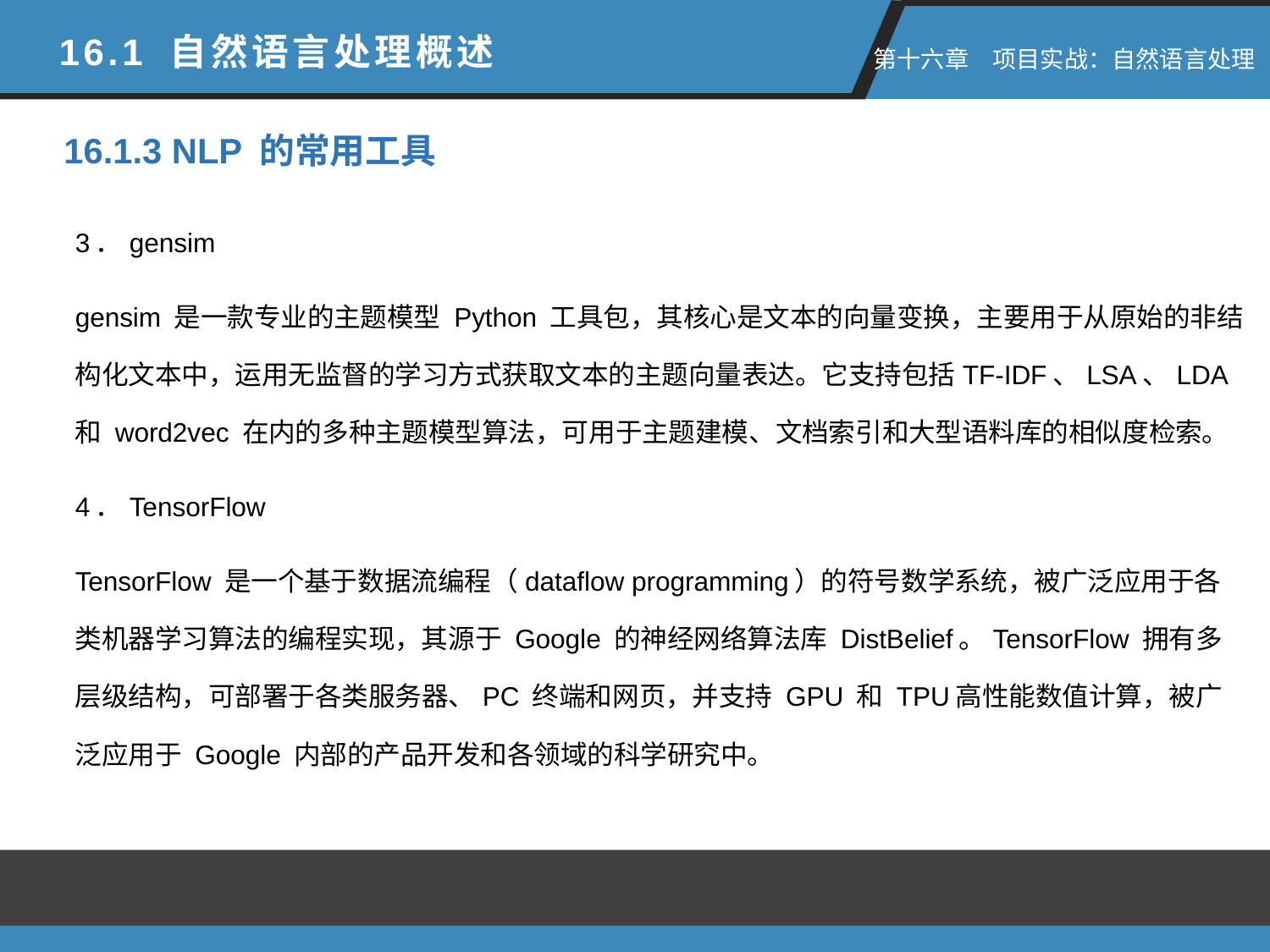

16.1 自然语言处理概述
  第十六章　项目实战：自然语言处理
16.1.3 NLP 的常用工具
3．gensim
gensim 是一款专业的主题模型 Python 工具包，其核心是文本的向量变换，主要用于从原始的非结构化文本中，运用无监督的学习方式获取文本的主题向量表达。它支持包括TF-IDF、LSA、LDA 和 word2vec 在内的多种主题模型算法，可用于主题建模、文档索引和大型语料库的相似度检索。
4．TensorFlow
TensorFlow 是一个基于数据流编程（dataflow programming）的符号数学系统，被广泛应用于各类机器学习算法的编程实现，其源于 Google 的神经网络算法库 DistBelief。TensorFlow 拥有多层级结构，可部署于各类服务器、PC 终端和网页，并支持 GPU 和 TPU高性能数值计算，被广泛应用于 Google 内部的产品开发和各领域的科学研究中。